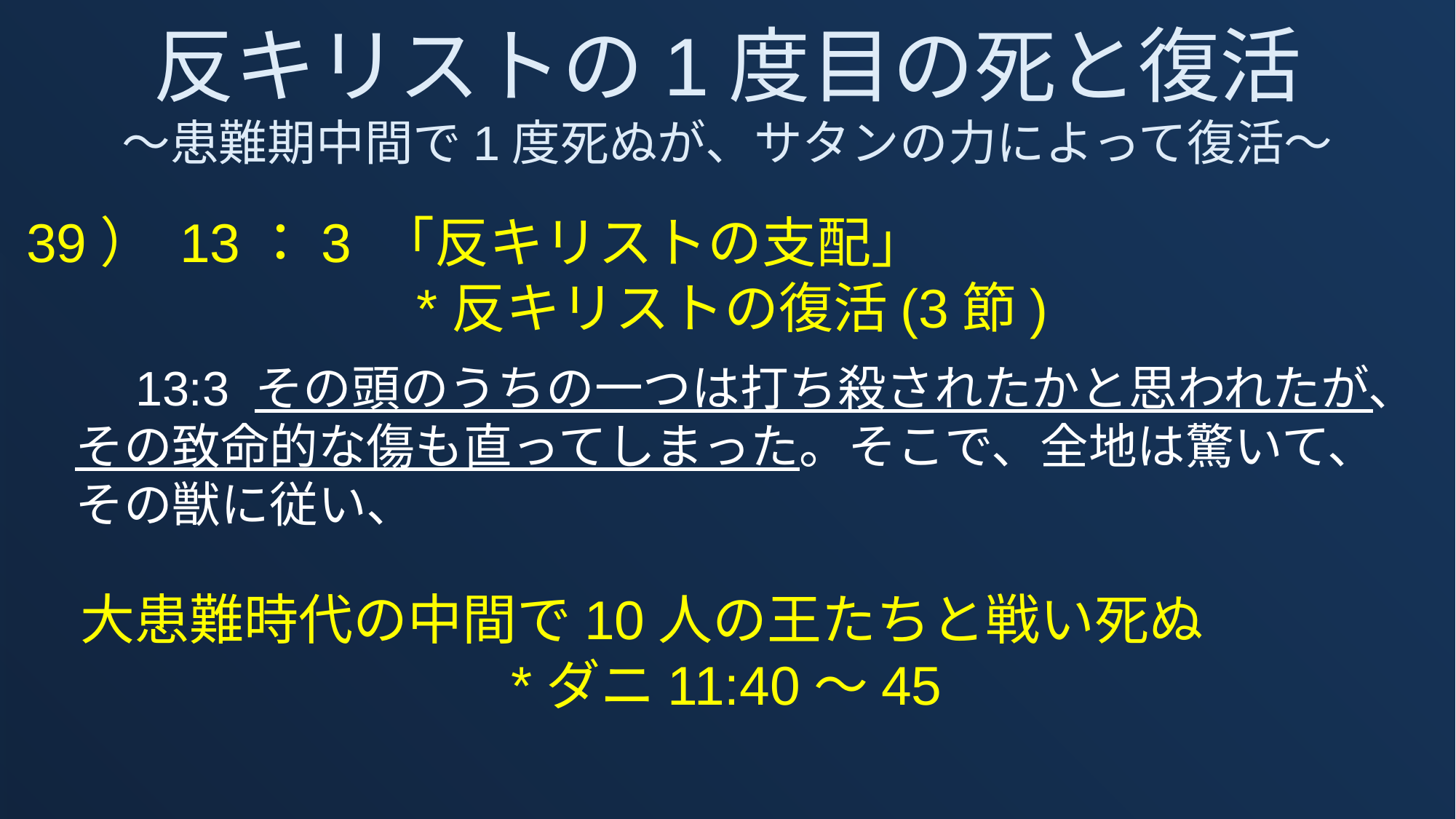

反キリストの1度目の死と復活
～患難期中間で1度死ぬが、サタンの力によって復活～
39） 13：3 「反キリストの支配」
*反キリストの復活(3節)
　13:3 その頭のうちの一つは打ち殺されたかと思われたが、その致命的な傷も直ってしまった。そこで、全地は驚いて、その獣に従い、
大患難時代の中間で10人の王たちと戦い死ぬ
*ダニ11:40～45